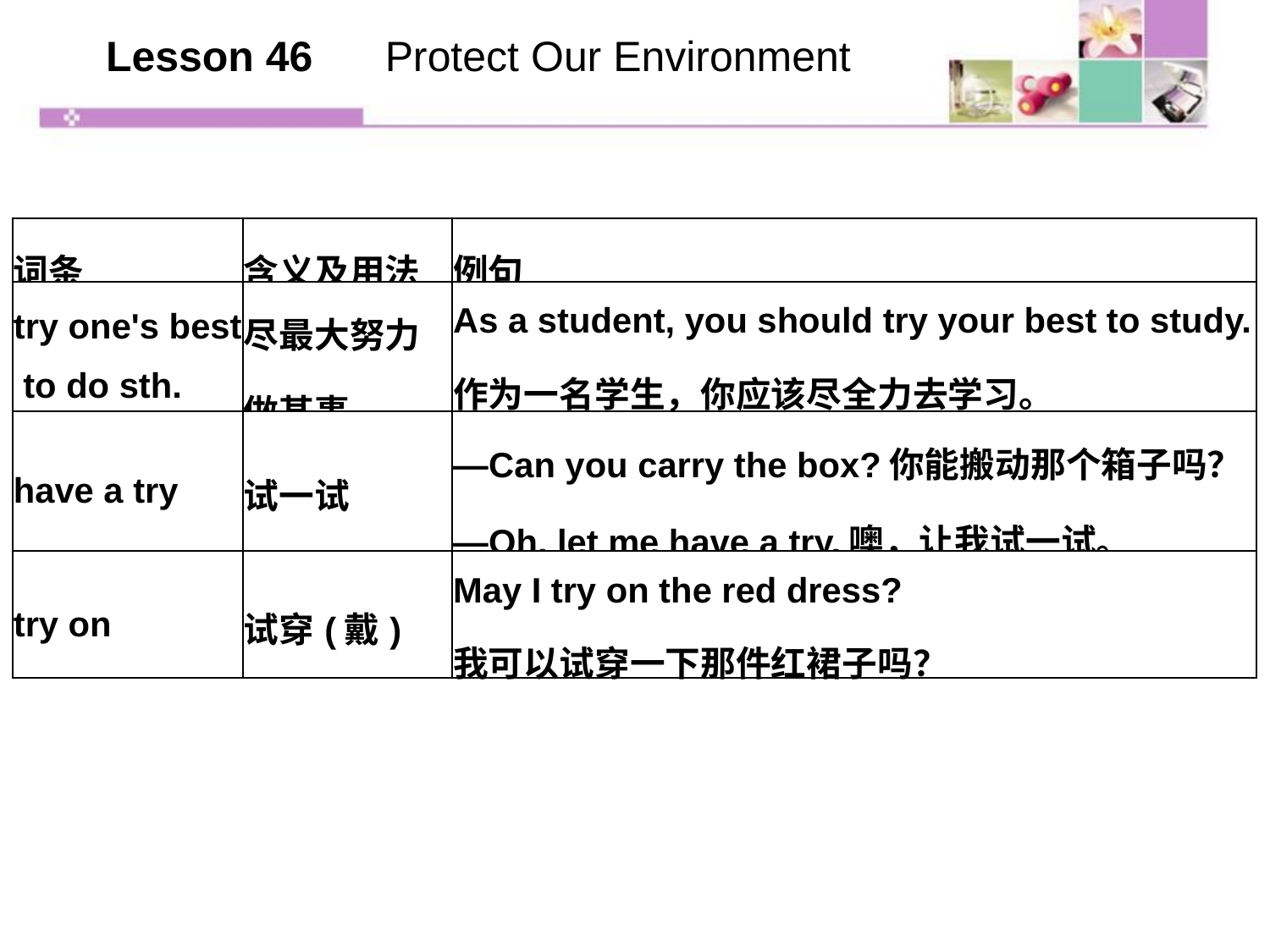

Lesson 46　 Protect Our Environment
| 词条 | 含义及用法 | 例句 |
| --- | --- | --- |
| try one's best to do sth. | 尽最大努力做某事 | As a student, you should try your best to study.作为一名学生，你应该尽全力去学习。 |
| have a try | 试一试 | —Can you carry the box?你能搬动那个箱子吗？ —Oh, let me have a try.噢，让我试一试。 |
| try on | 试穿(戴) | May I try on the red dress? 我可以试穿一下那件红裙子吗？ |